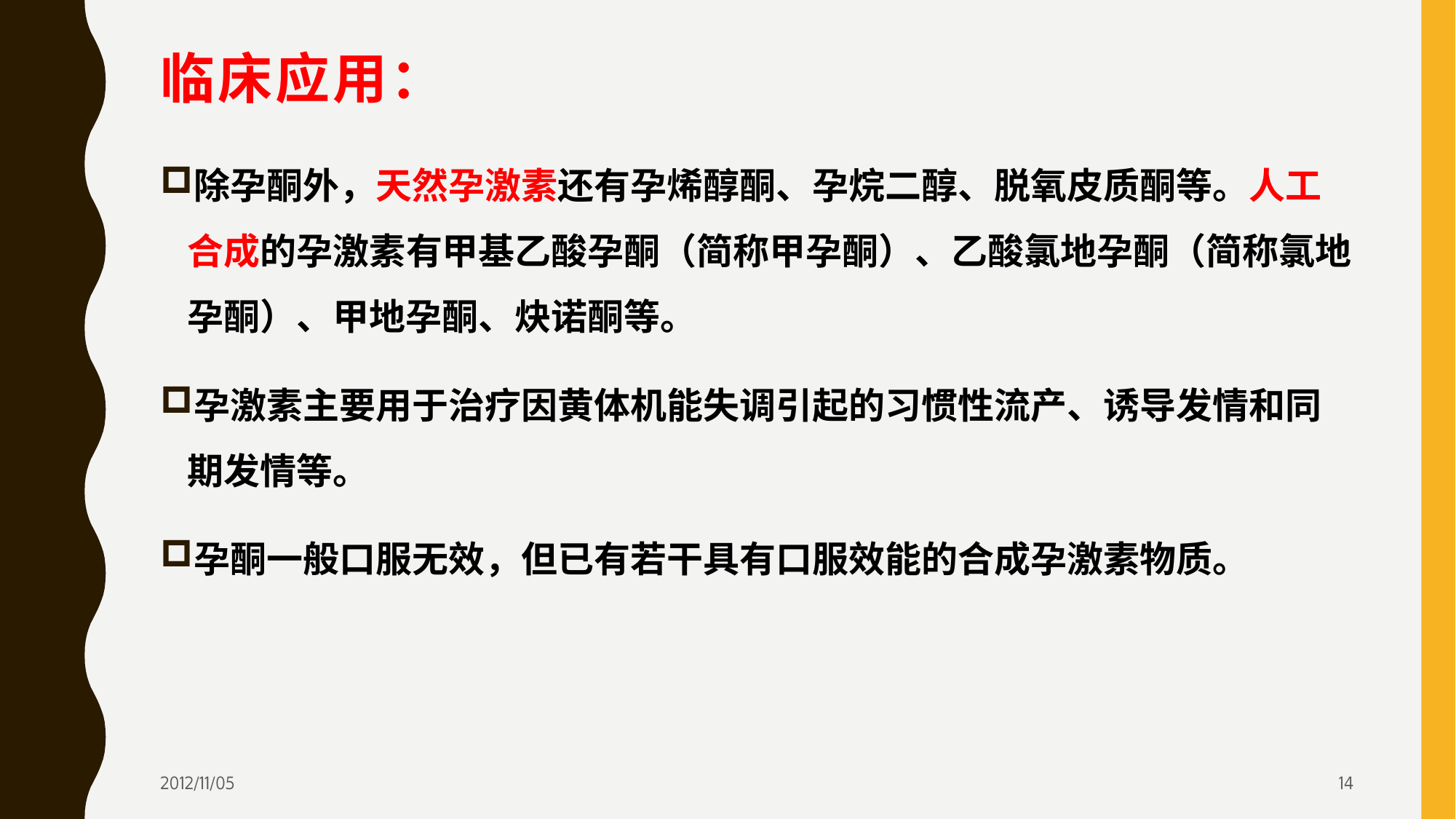

# 临床应用：
除孕酮外，天然孕激素还有孕烯醇酮、孕烷二醇、脱氧皮质酮等。人工合成的孕激素有甲基乙酸孕酮（简称甲孕酮）、乙酸氯地孕酮（简称氯地孕酮）、甲地孕酮、炔诺酮等。
孕激素主要用于治疗因黄体机能失调引起的习惯性流产、诱导发情和同期发情等。
孕酮一般口服无效，但已有若干具有口服效能的合成孕激素物质。

2012/11/05
14